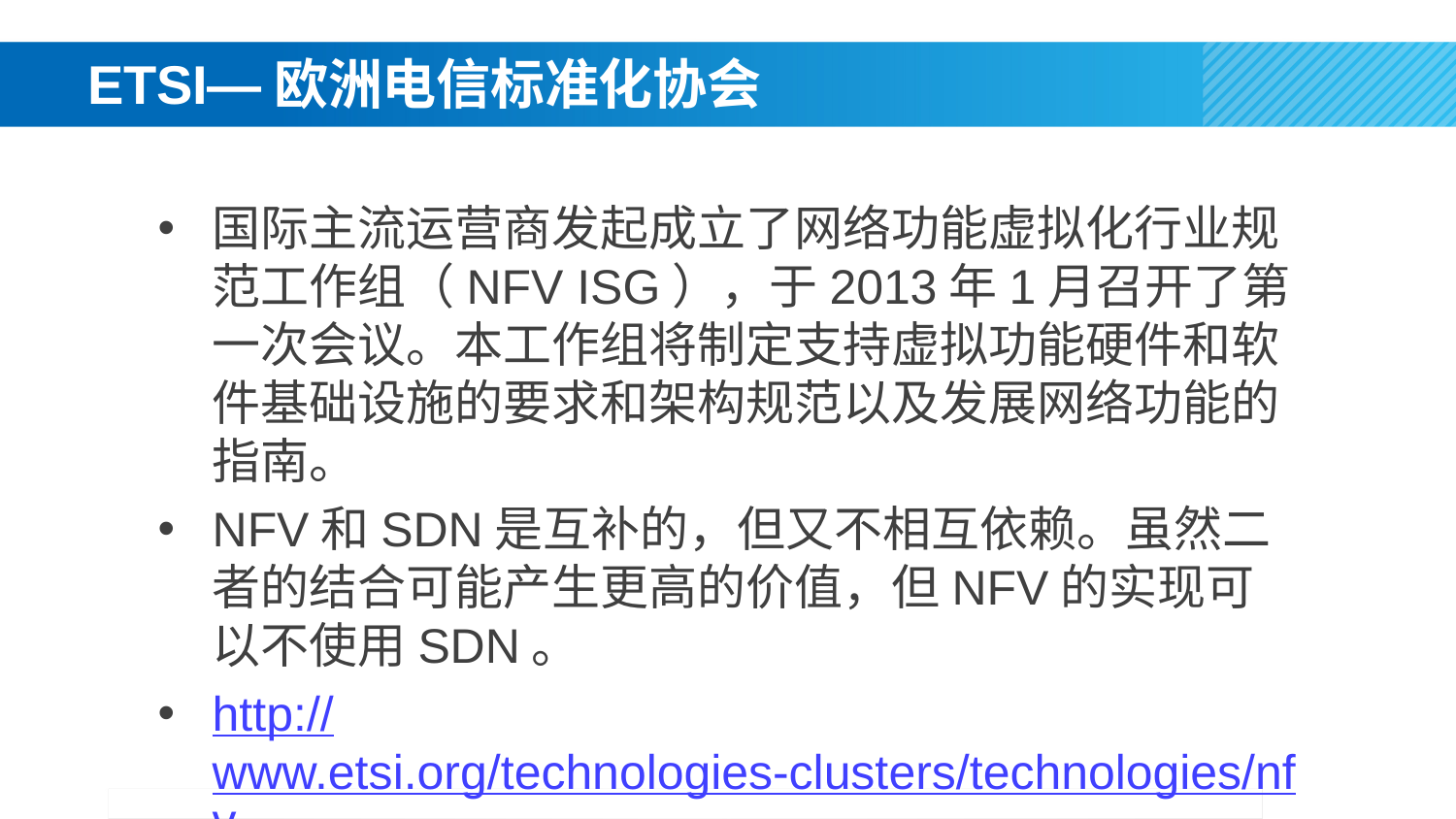

# ETSI—欧洲电信标准化协会
国际主流运营商发起成立了网络功能虚拟化行业规范工作组（NFV ISG），于2013年1月召开了第一次会议。本工作组将制定支持虚拟功能硬件和软件基础设施的要求和架构规范以及发展网络功能的指南。
NFV和SDN是互补的，但又不相互依赖。虽然二者的结合可能产生更高的价值，但NFV的实现可以不使用SDN。
http://www.etsi.org/technologies-clusters/technologies/nfv